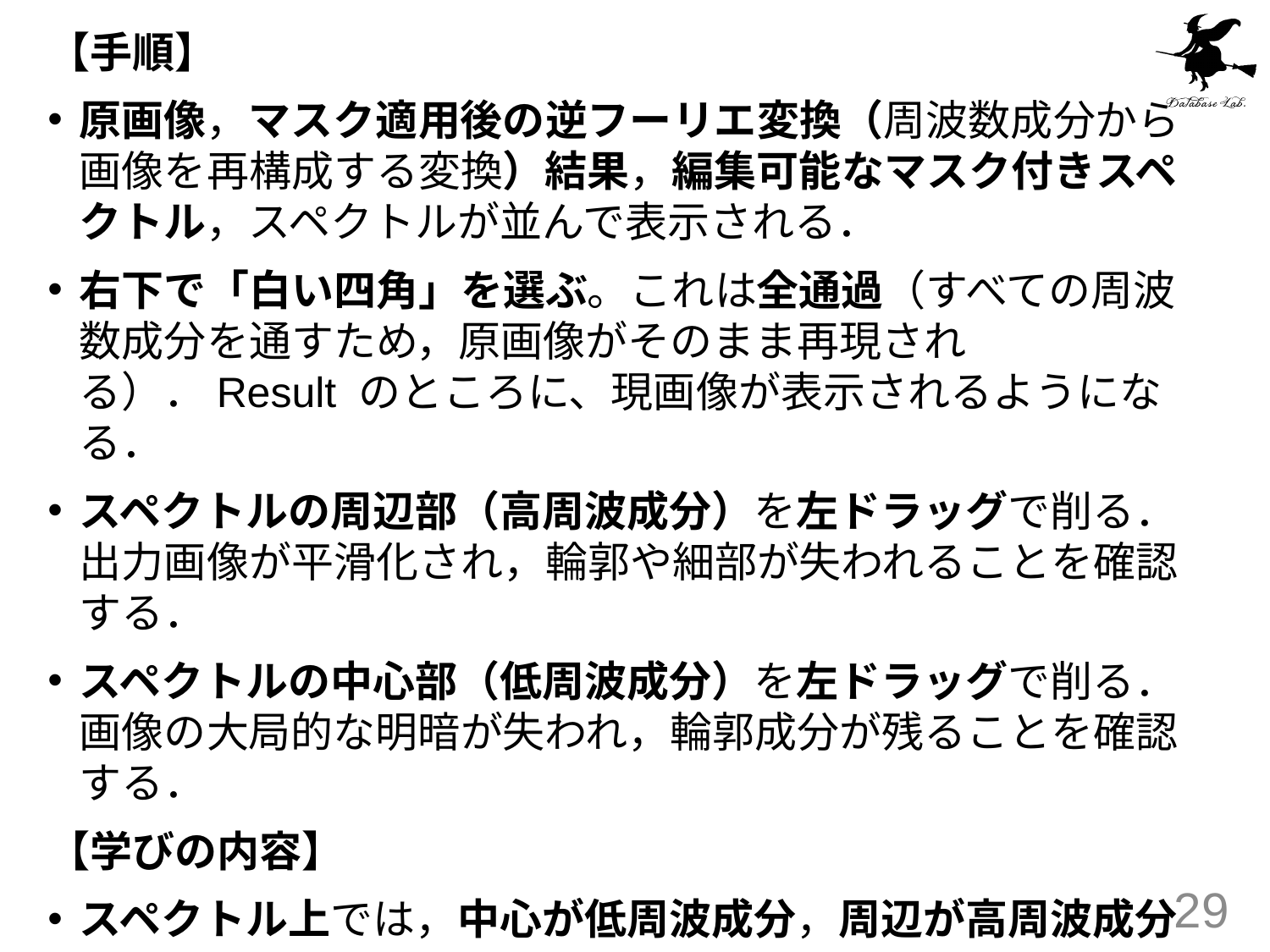

【手順】
原画像，マスク適用後の逆フーリエ変換（周波数成分から画像を再構成する変換）結果，編集可能なマスク付きスペクトル，スペクトルが並んで表示される．
右下で「白い四角」を選ぶ。これは全通過（すべての周波数成分を通すため，原画像がそのまま再現される）．Result のところに、現画像が表示されるようになる．
スペクトルの周辺部（高周波成分）を左ドラッグで削る．出力画像が平滑化され，輪郭や細部が失われることを確認する．
スペクトルの中心部（低周波成分）を左ドラッグで削る．画像の大局的な明暗が失われ，輪郭成分が残ることを確認する．
【学びの内容】
スペクトル上では，中心が低周波成分，周辺が高周波成分
29